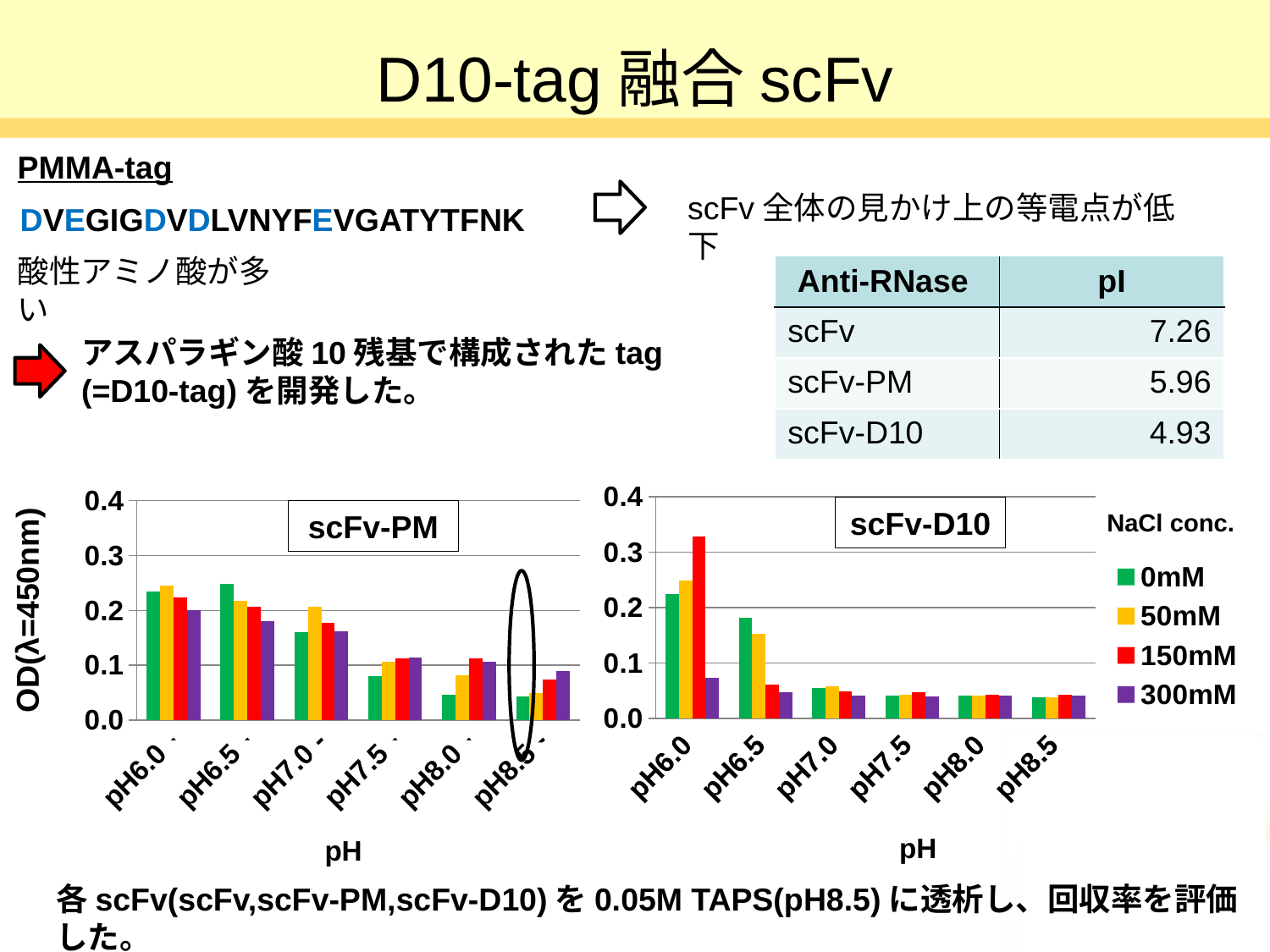

# D10-tag融合scFv
PMMA-tag

scFv全体の見かけ上の等電点が低下
DVEGIGDVDLVNYFEVGATYTFNK
酸性アミノ酸が多い
| Anti-RNase | pI |
| --- | --- |
| scFv | 7.26 |
| scFv-PM | 5.96 |
| scFv-D10 | 4.93 |
アスパラギン酸10残基で構成されたtag
(=D10-tag)を開発した。

### Chart

| Category | 0mM | 50mM | 150mM | 300mM |
|---|---|---|---|---|
| pH6.0  | 0.225 | 0.249 | 0.328 | 0.073 |
| pH6.5  | 0.182 | 0.153 | 0.061 | 0.047 |
| pH7.0  | 0.055 | 0.058 | 0.049 | 0.041 |
| pH7.5  | 0.041 | 0.043 | 0.047 | 0.04 |
| pH8.0  | 0.041 | 0.042 | 0.043 | 0.042 |
| pH8.5  | 0.038 | 0.039 | 0.043 | 0.041 |

### Chart

| Category | 0mM | 50mM | 150mM | 300mM |
|---|---|---|---|---|
| pH6.0 - | 0.234 | 0.245 | 0.224 | 0.2 |
| pH6.5 - | 0.248 | 0.218 | 0.207 | 0.181 |
| pH7.0 - | 0.161 | 0.207 | 0.178 | 0.162 |
| pH7.5 - | 0.081 | 0.107 | 0.113 | 0.115 |
| pH8.0 - | 0.046 | 0.082 | 0.112 | 0.106 |
| pH8.5 - | 0.044 | 0.05 | 0.074 | 0.09 |
OD(λ=450nm)
scFv-D10
scFv-PM
NaCl conc.

各scFv(scFv,scFv-PM,scFv-D10)を0.05M TAPS(pH8.5)に透析し、回収率を評価した。